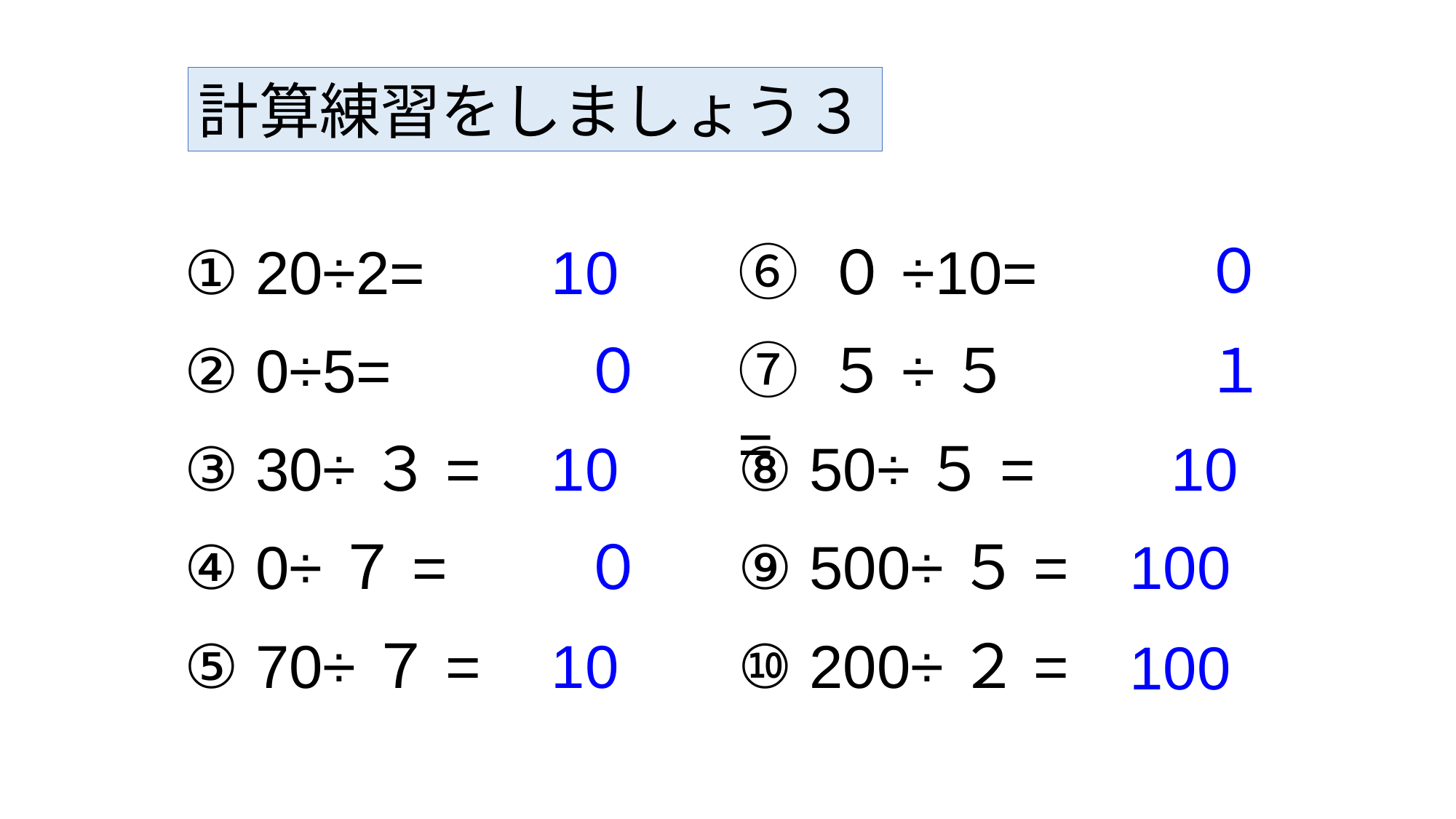

計算練習をしましょう３
０
① 20÷2=
10
⑥ ０÷10=
② 0÷5=
０
⑦ ５÷５=
１
③ 30÷３=
10
⑧ 50÷５=
10
④ 0÷７=
０
⑨ 500÷５=
100
⑤ 70÷７=
10
⑩ 200÷２=
100